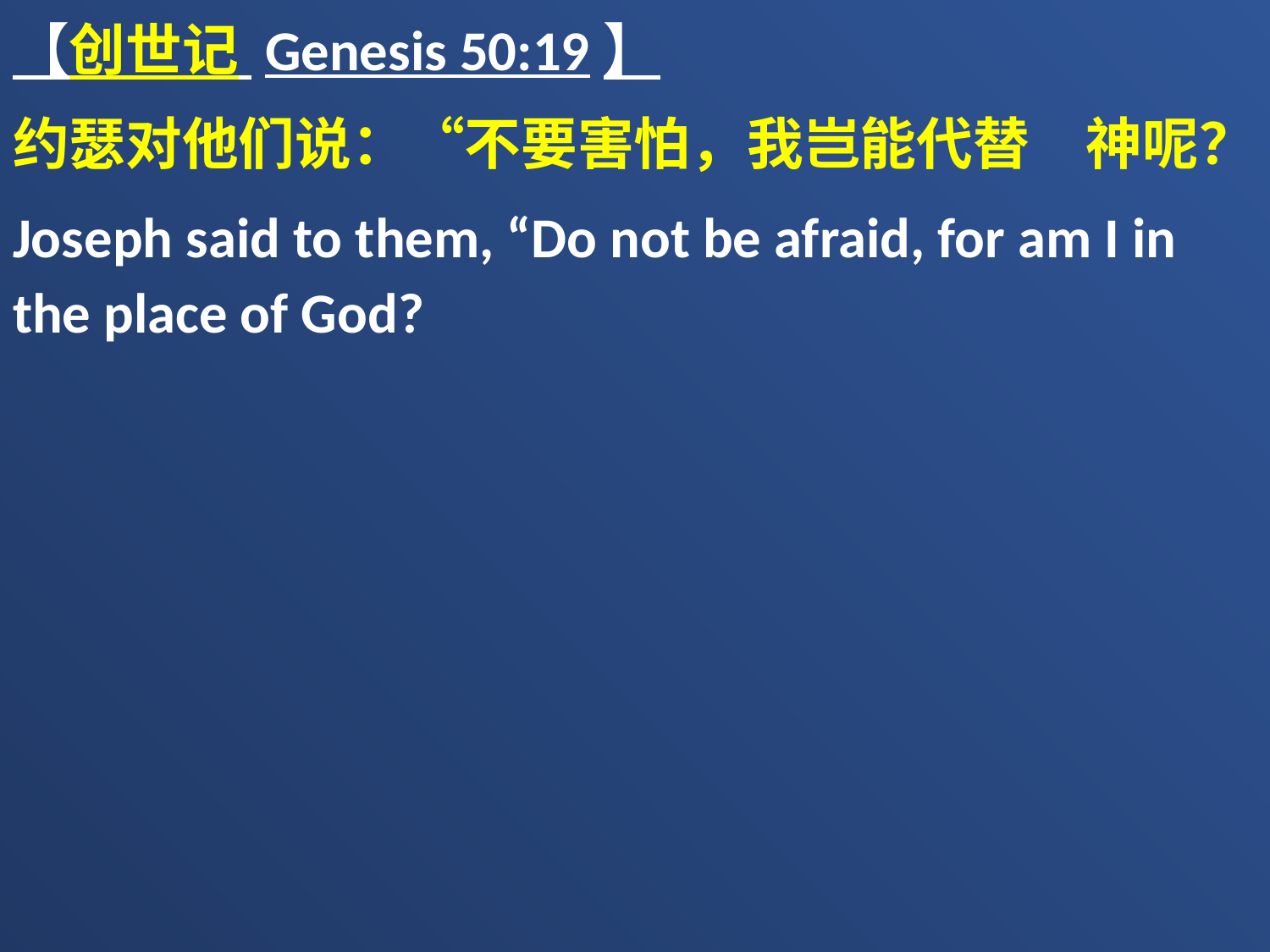

【创世记 Genesis 50:19】
约瑟对他们说：“不要害怕，我岂能代替　神呢？
Joseph said to them, “Do not be afraid, for am I in the place of God?